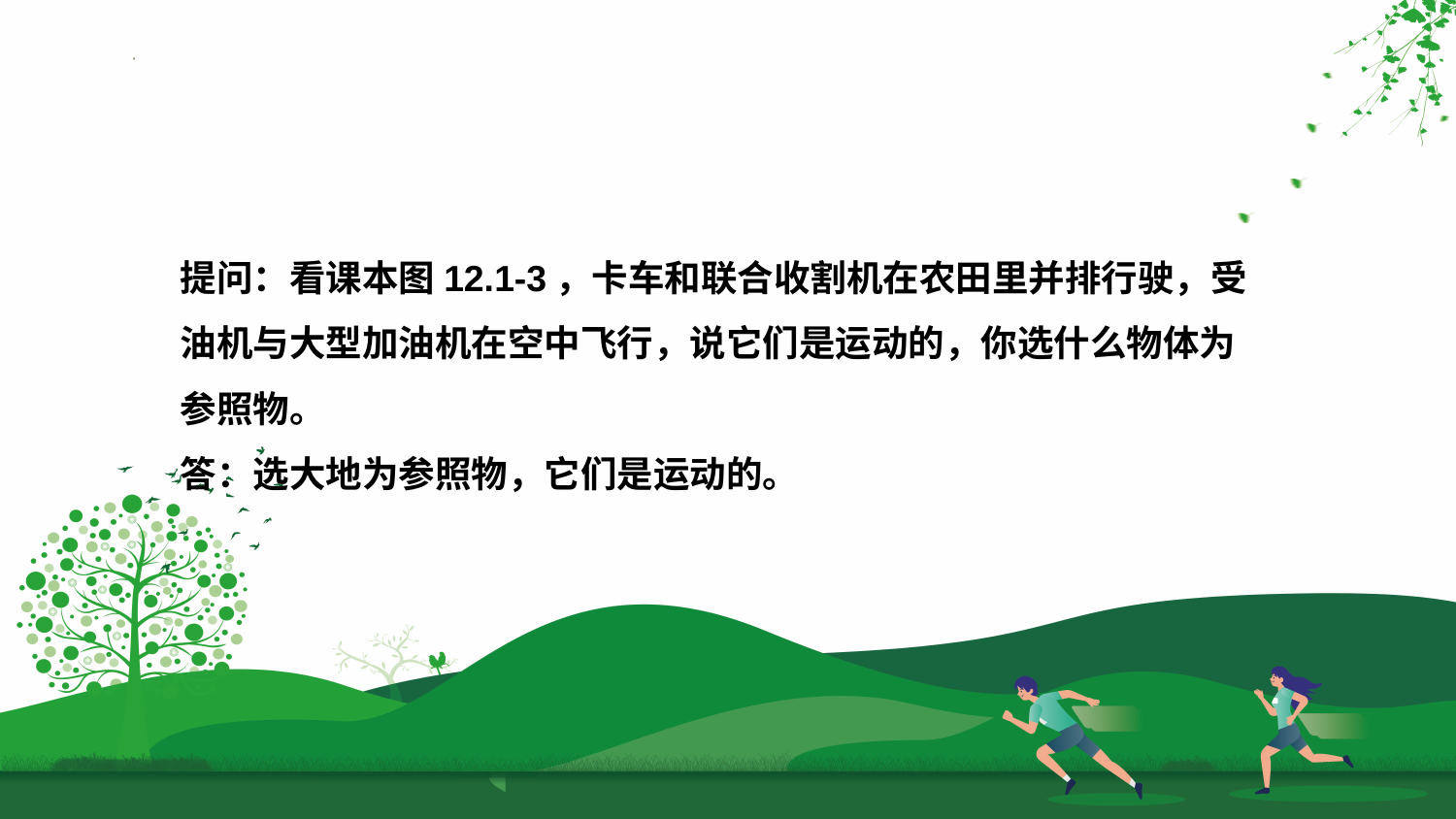

提问：看课本图12.1-3，卡车和联合收割机在农田里并排行驶，受油机与大型加油机在空中飞行，说它们是运动的，你选什么物体为参照物。
答：选大地为参照物，它们是运动的。